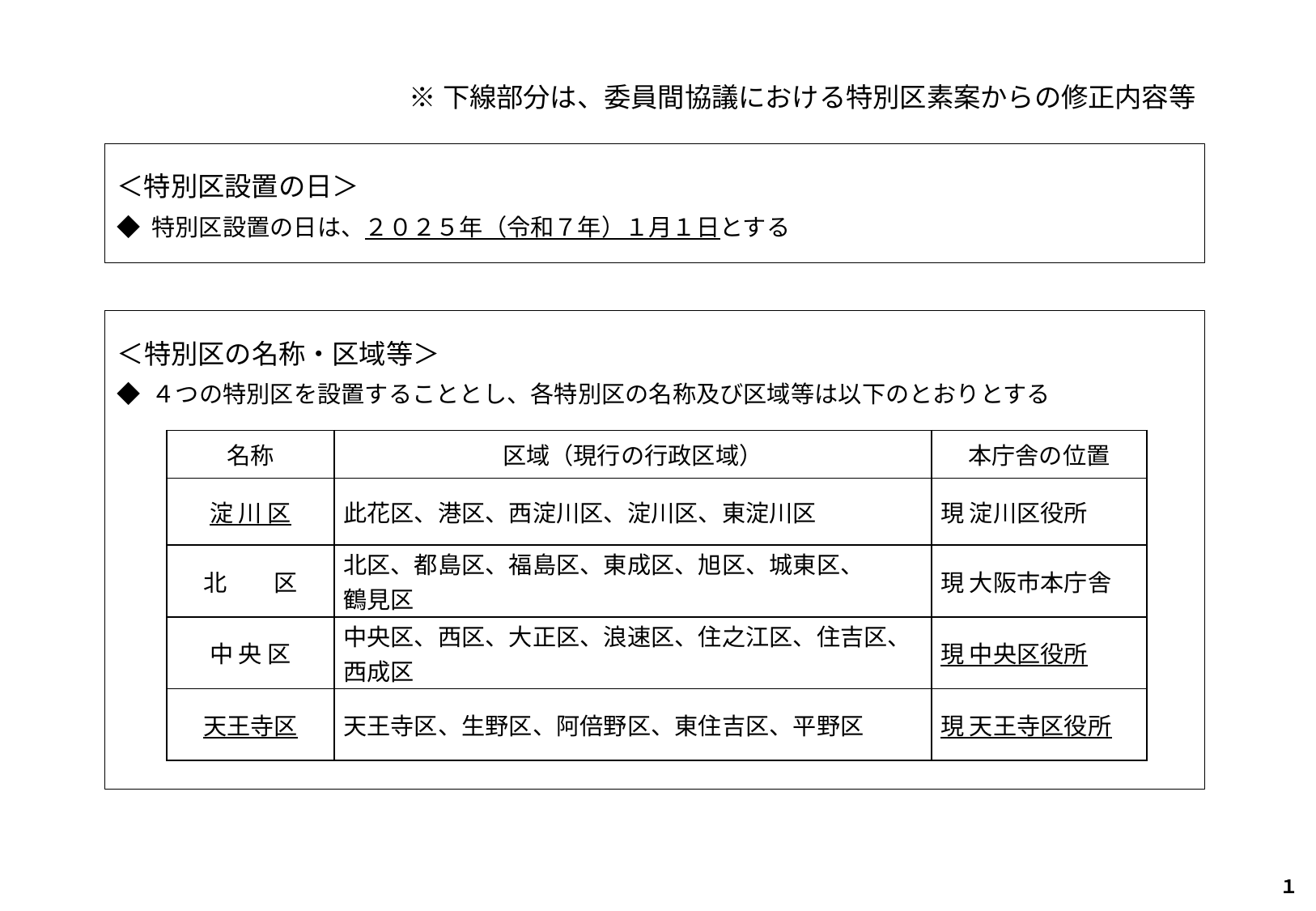

※下線部分は、委員間協議における特別区素案からの修正内容等

＜特別区設置の日＞
◆ 特別区設置の日は、２０２５年（令和７年）１月１日とする

＜特別区の名称・区域等＞
◆ ４つの特別区を設置することとし、各特別区の名称及び区域等は以下のとおりとする
| 名称 | 区域（現行の行政区域） | 本庁舎の位置 |
| --- | --- | --- |
| 淀 川 区 | 此花区、港区、西淀川区、淀川区、東淀川区 | 現 淀川区役所 |
| 北　　区 | 北区、都島区、福島区、東成区、旭区、城東区、 鶴見区 | 現 大阪市本庁舎 |
| 中 央 区 | 中央区、西区、大正区、浪速区、住之江区、住吉区、 西成区 | 現 中央区役所 |
| 天王寺区 | 天王寺区、生野区、阿倍野区、東住吉区、平野区 | 現 天王寺区役所 |
１